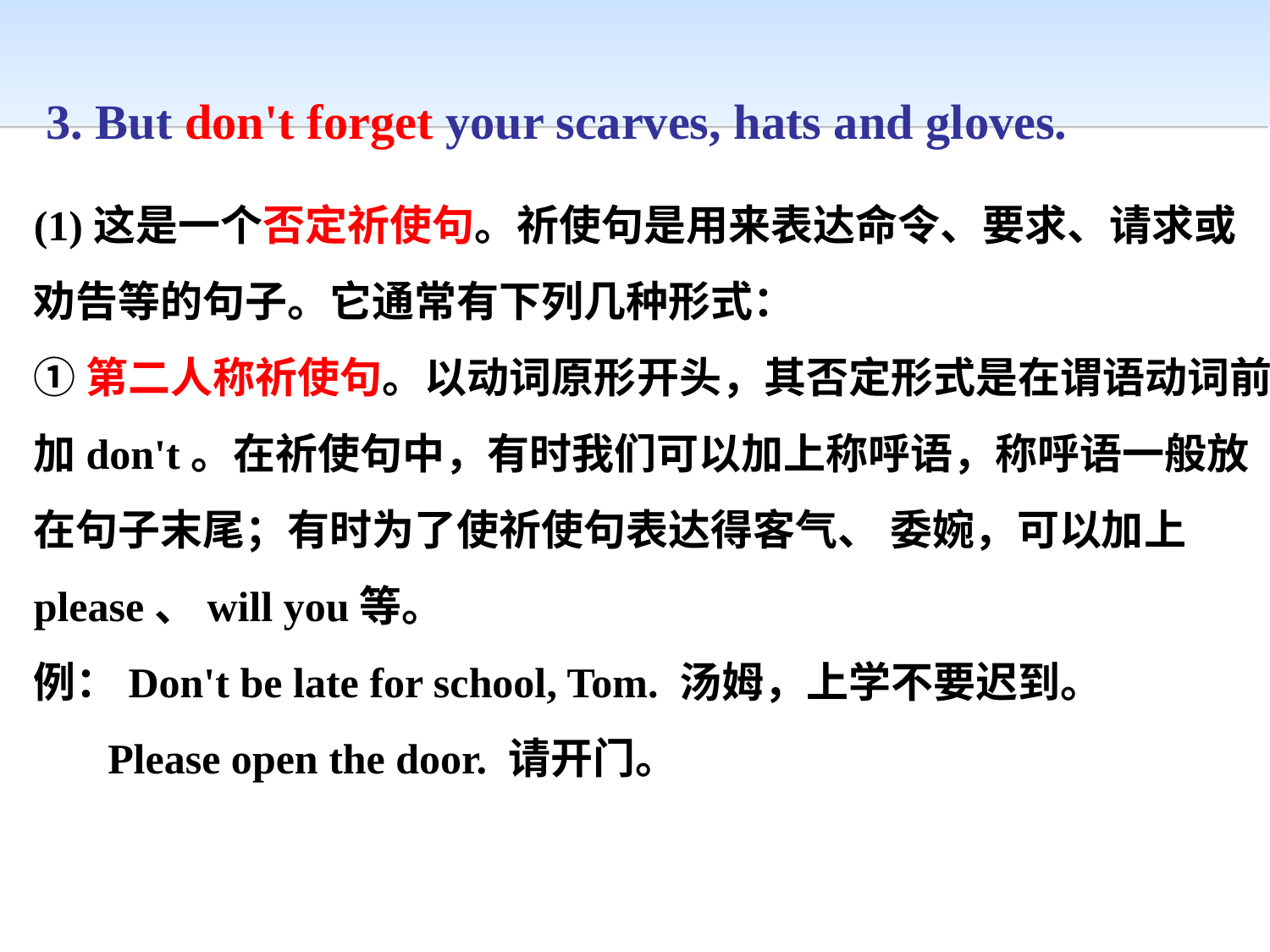

3. But don't forget your scarves, hats and gloves.
(1)这是一个否定祈使句。祈使句是用来表达命令、要求、请求或劝告等的句子。它通常有下列几种形式：
①第二人称祈使句。以动词原形开头，其否定形式是在谓语动词前加don't。在祈使句中，有时我们可以加上称呼语，称呼语一般放在句子末尾；有时为了使祈使句表达得客气、 委婉，可以加上please、will you等。
例：Don't be late for school, Tom. 汤姆，上学不要迟到。
       Please open the door. 请开门。